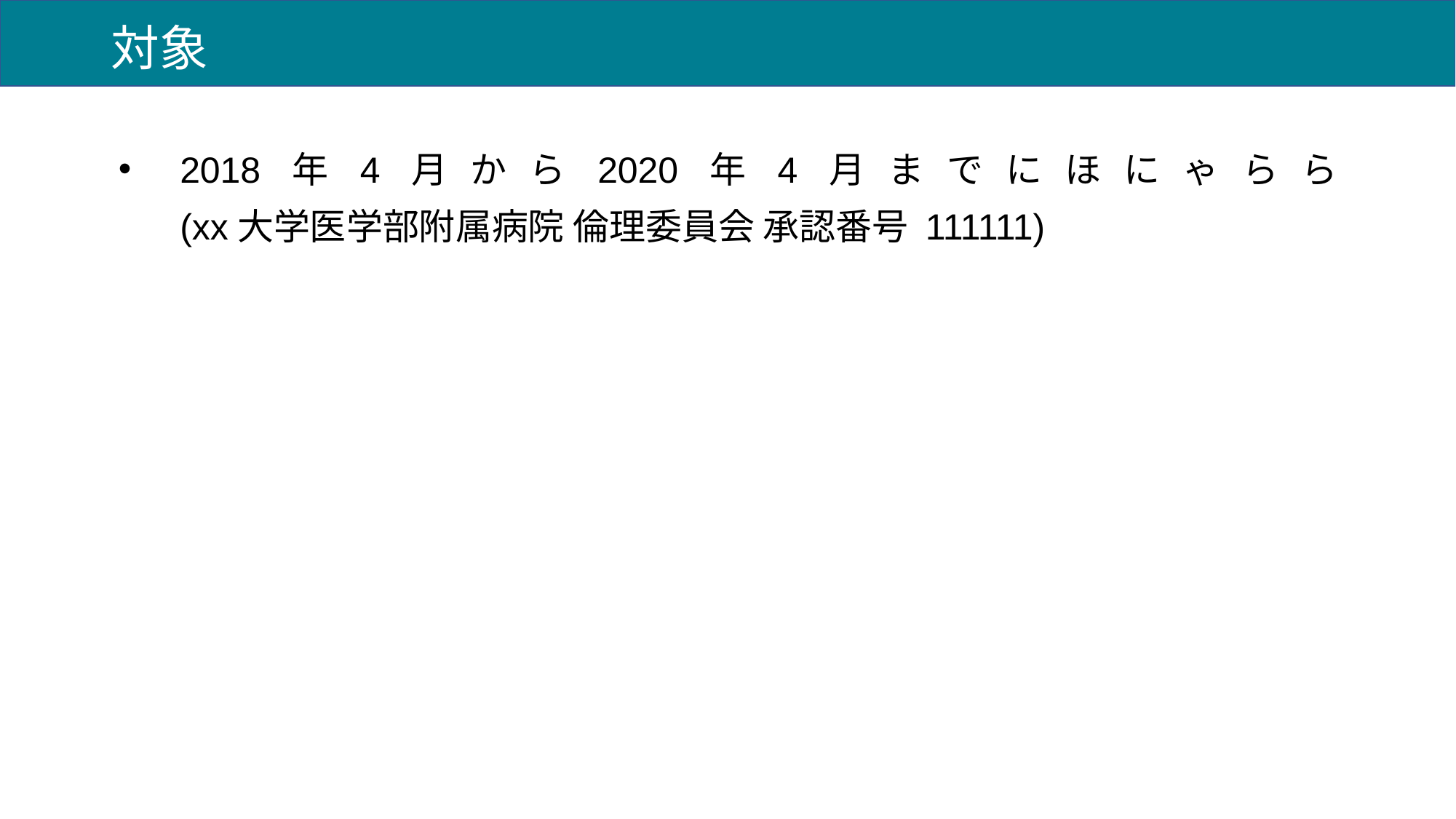

# 対象
2018年4月から2020年4月までにほにゃらら
(xx大学医学部附属病院 倫理委員会 承認番号 111111)